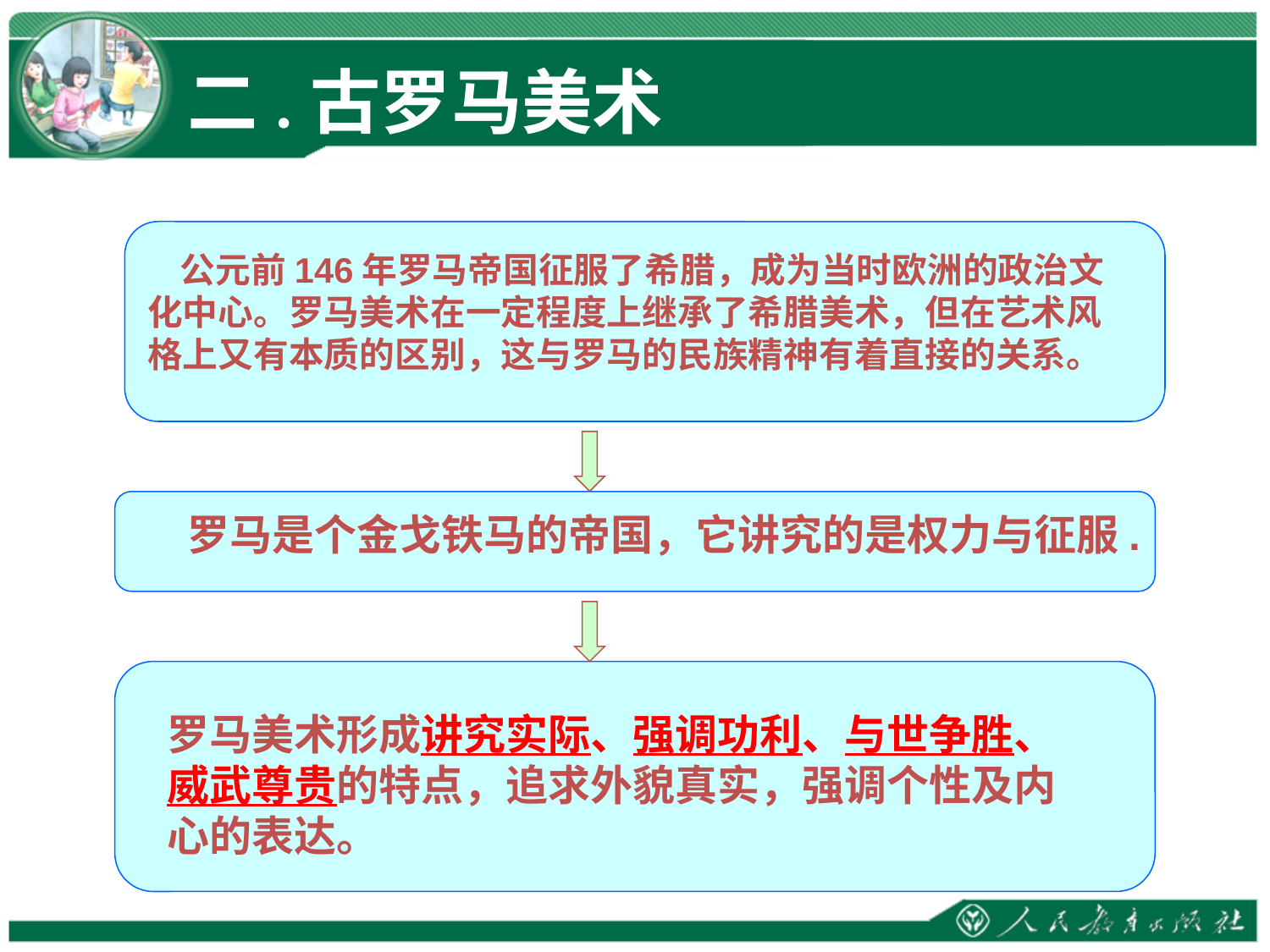

# 二.古罗马美术

   公元前146年罗马帝国征服了希腊，成为当时欧洲的政治文化中心。罗马美术在一定程度上继承了希腊美术，但在艺术风格上又有本质的区别，这与罗马的民族精神有着直接的关系。

罗马是个金戈铁马的帝国，它讲究的是权力与征服.

罗马美术形成讲究实际、强调功利、与世争胜、威武尊贵的特点，追求外貌真实，强调个性及内心的表达。